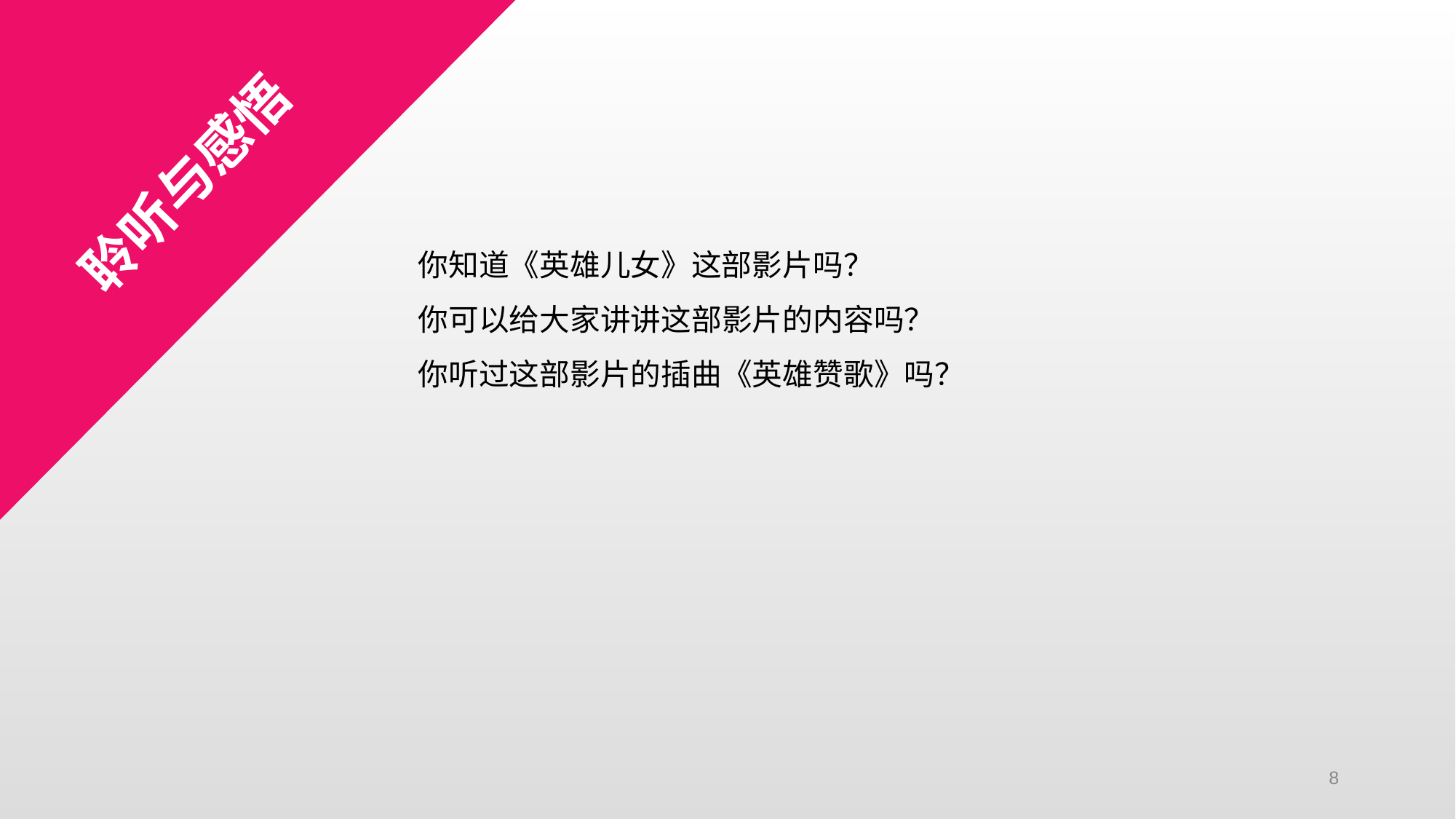

聆听与感悟
你知道《英雄儿女》这部影片吗？
你可以给大家讲讲这部影片的内容吗？
你听过这部影片的插曲《英雄赞歌》吗？
8